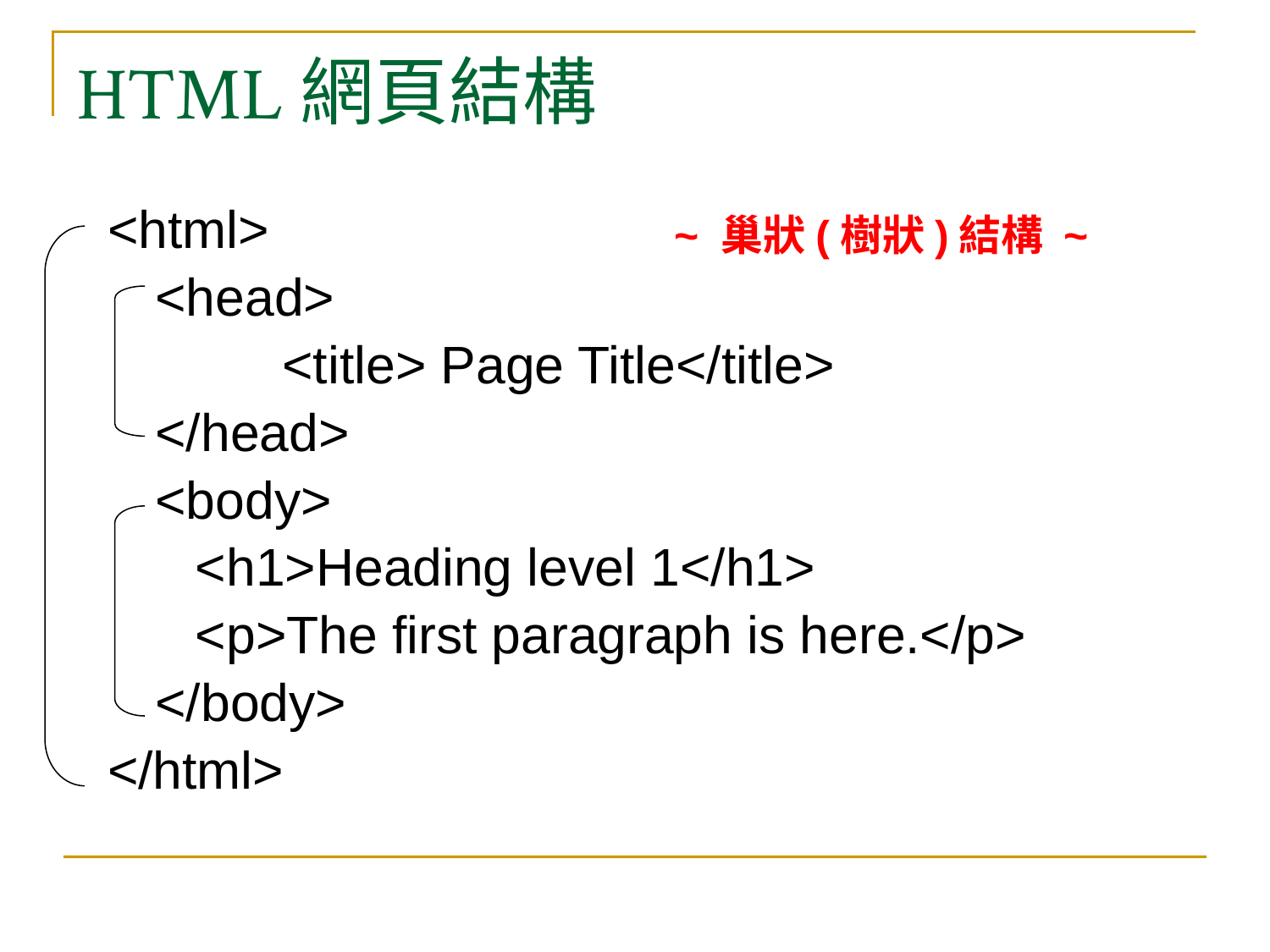

# HTML網頁結構
<html>
	<head>
		<title> Page Title</title>
	</head>
	<body>
      <h1>Heading level 1</h1>
      <p>The first paragraph is here.</p>
	</body>
</html>
~ 巢狀(樹狀)結構 ~